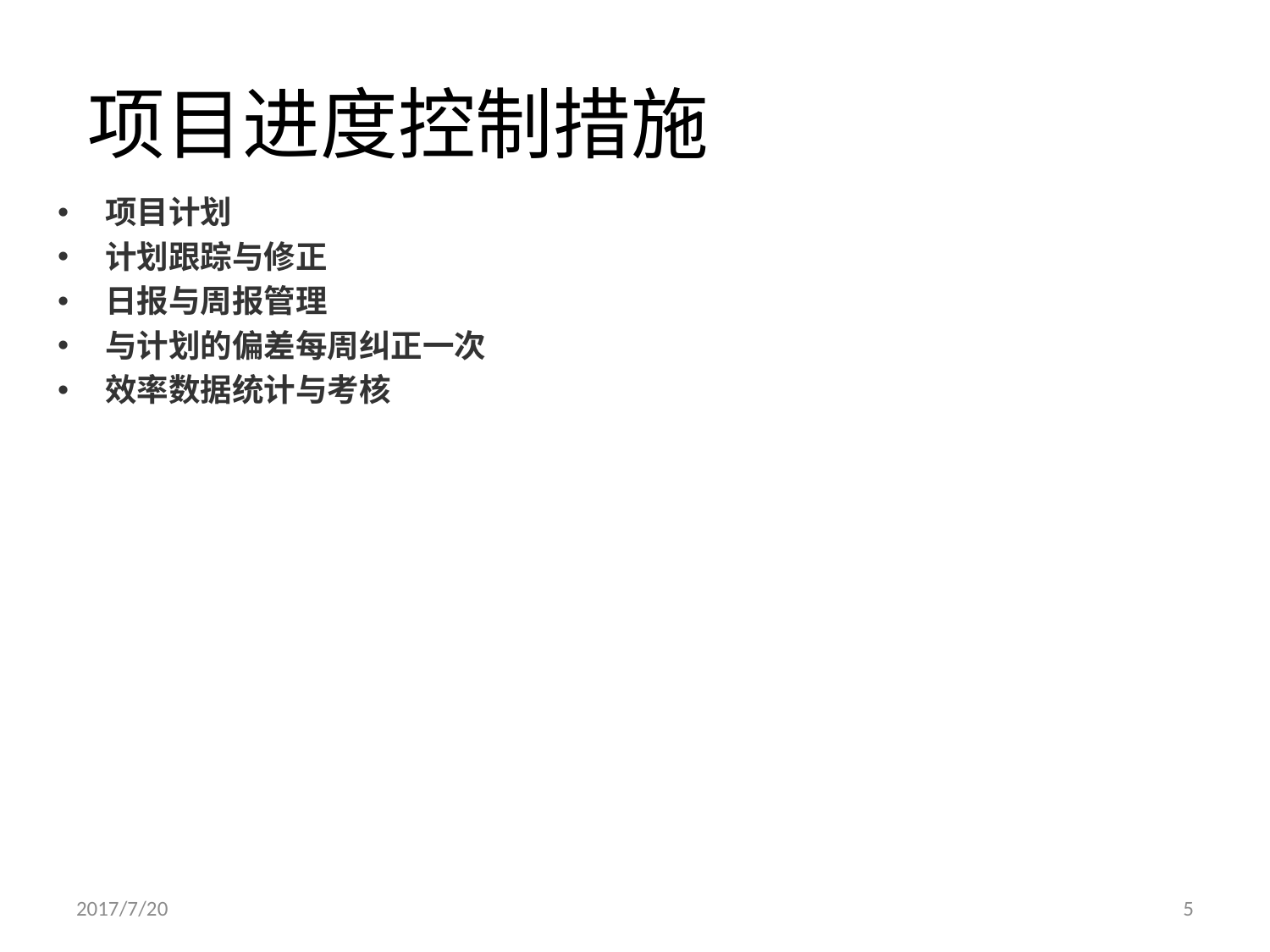

# 项目进度控制措施
项目计划
计划跟踪与修正
日报与周报管理
与计划的偏差每周纠正一次
效率数据统计与考核
2017/7/20
5